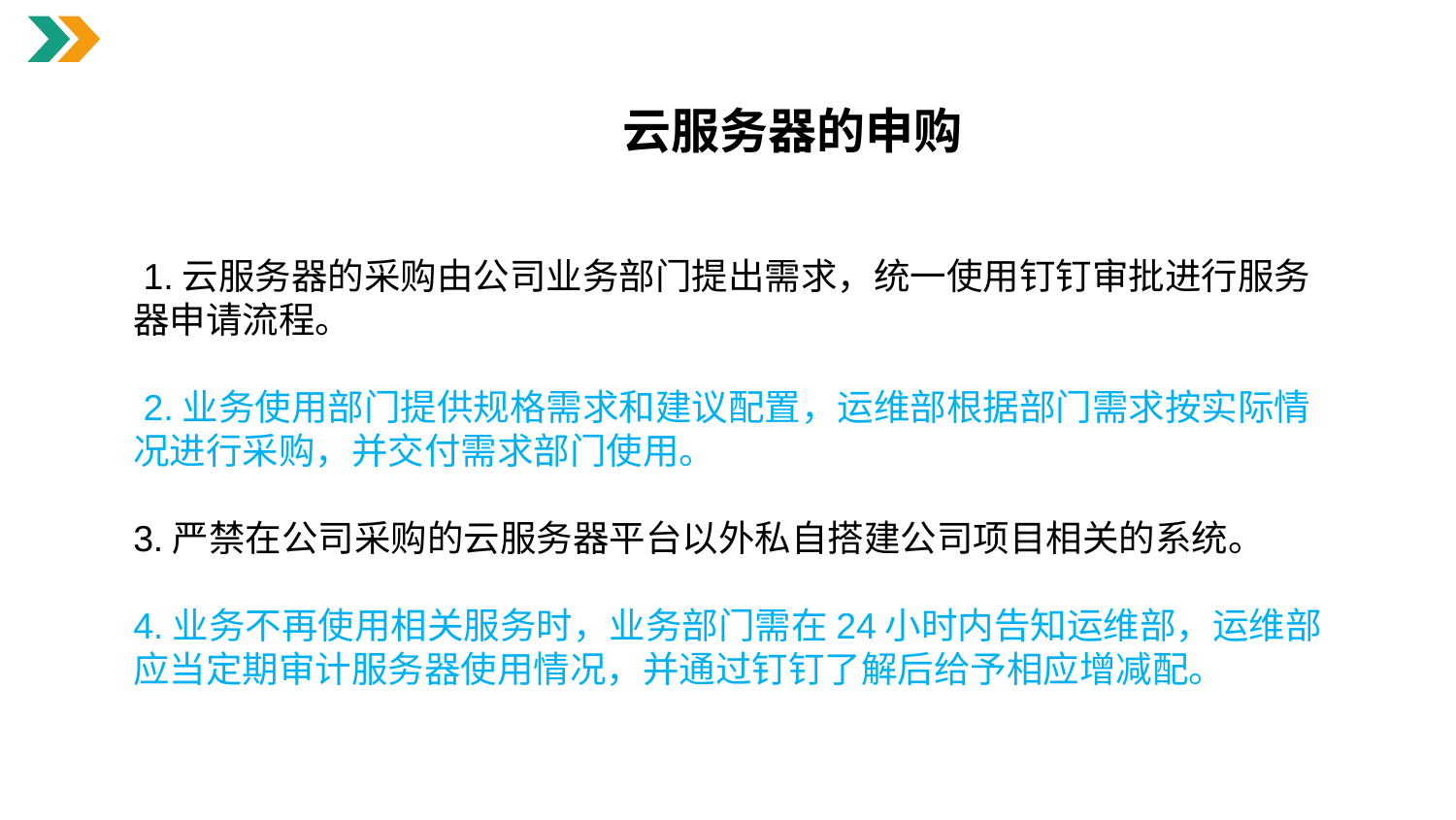

云服务器的申购
 1.云服务器的采购由公司业务部门提出需求，统一使用钉钉审批进行服务器申请流程。

 2.业务使用部门提供规格需求和建议配置，运维部根据部门需求按实际情况进行采购，并交付需求部门使用。

3.严禁在公司采购的云服务器平台以外私自搭建公司项目相关的系统。

4.业务不再使用相关服务时，业务部门需在24小时内告知运维部，运维部应当定期审计服务器使用情况，并通过钉钉了解后给予相应增减配。